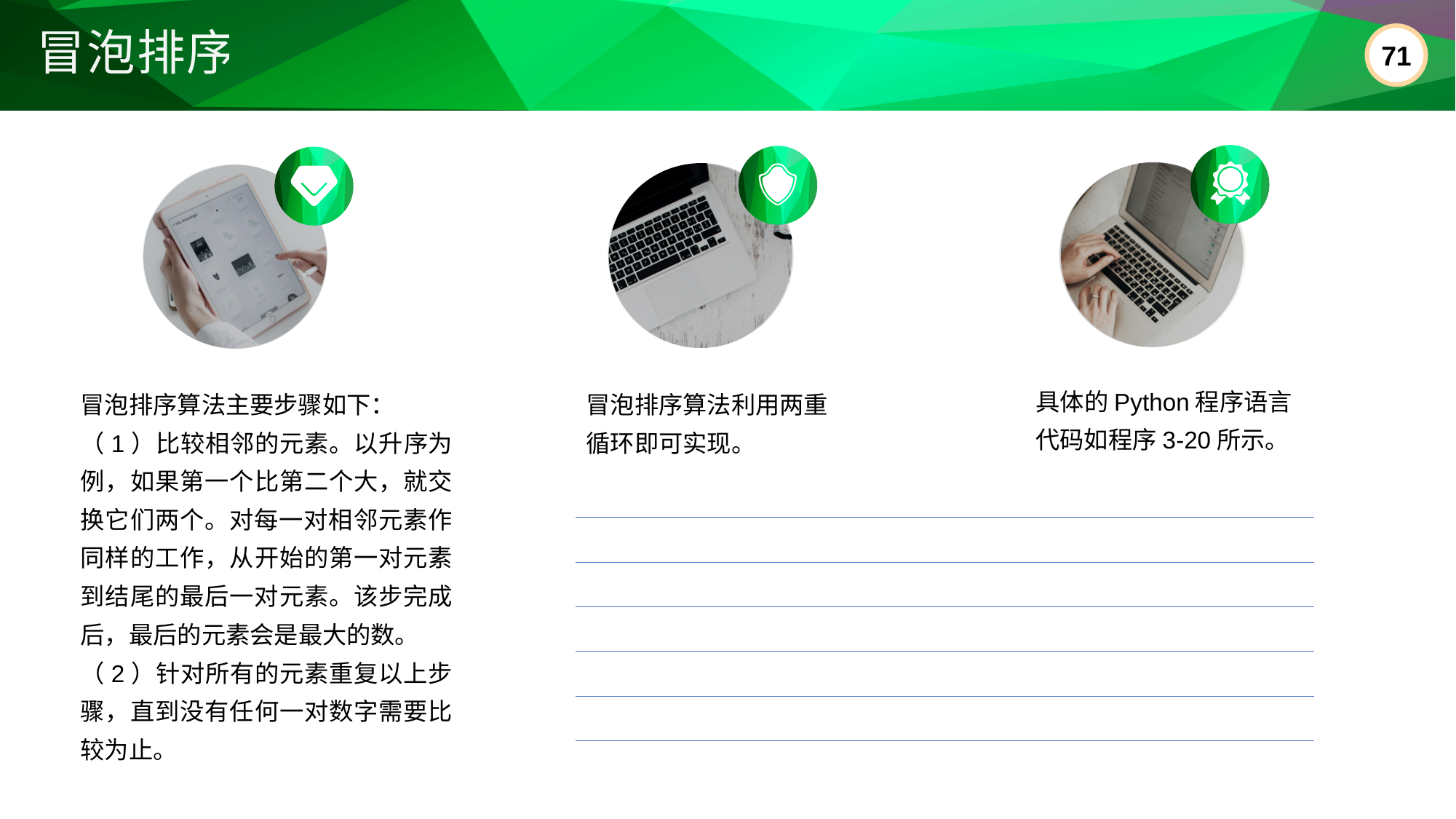

冒泡排序

具体的Python程序语言代码如程序3-20所示。

冒泡排序算法主要步骤如下：
（1）比较相邻的元素。以升序为例，如果第一个比第二个大，就交换它们两个。对每一对相邻元素作同样的工作，从开始的第一对元素到结尾的最后一对元素。该步完成后，最后的元素会是最大的数。
（2）针对所有的元素重复以上步骤，直到没有任何一对数字需要比较为止。

冒泡排序算法利用两重循环即可实现。